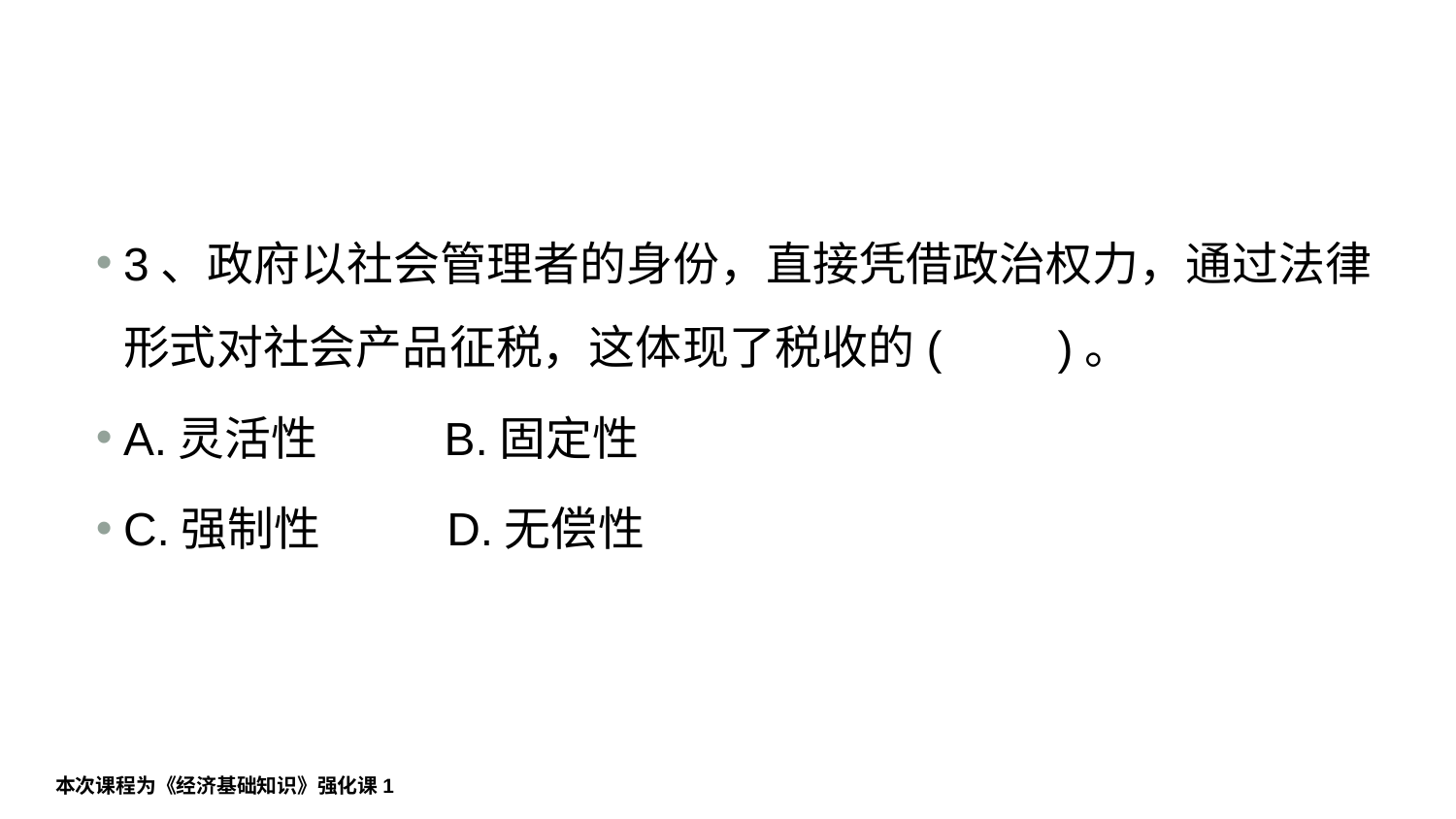

#

3、政府以社会管理者的身份，直接凭借政治权力，通过法律形式对社会产品征税，这体现了税收的(　　)。
A.灵活性           B.固定性
C.强制性           D.无偿性